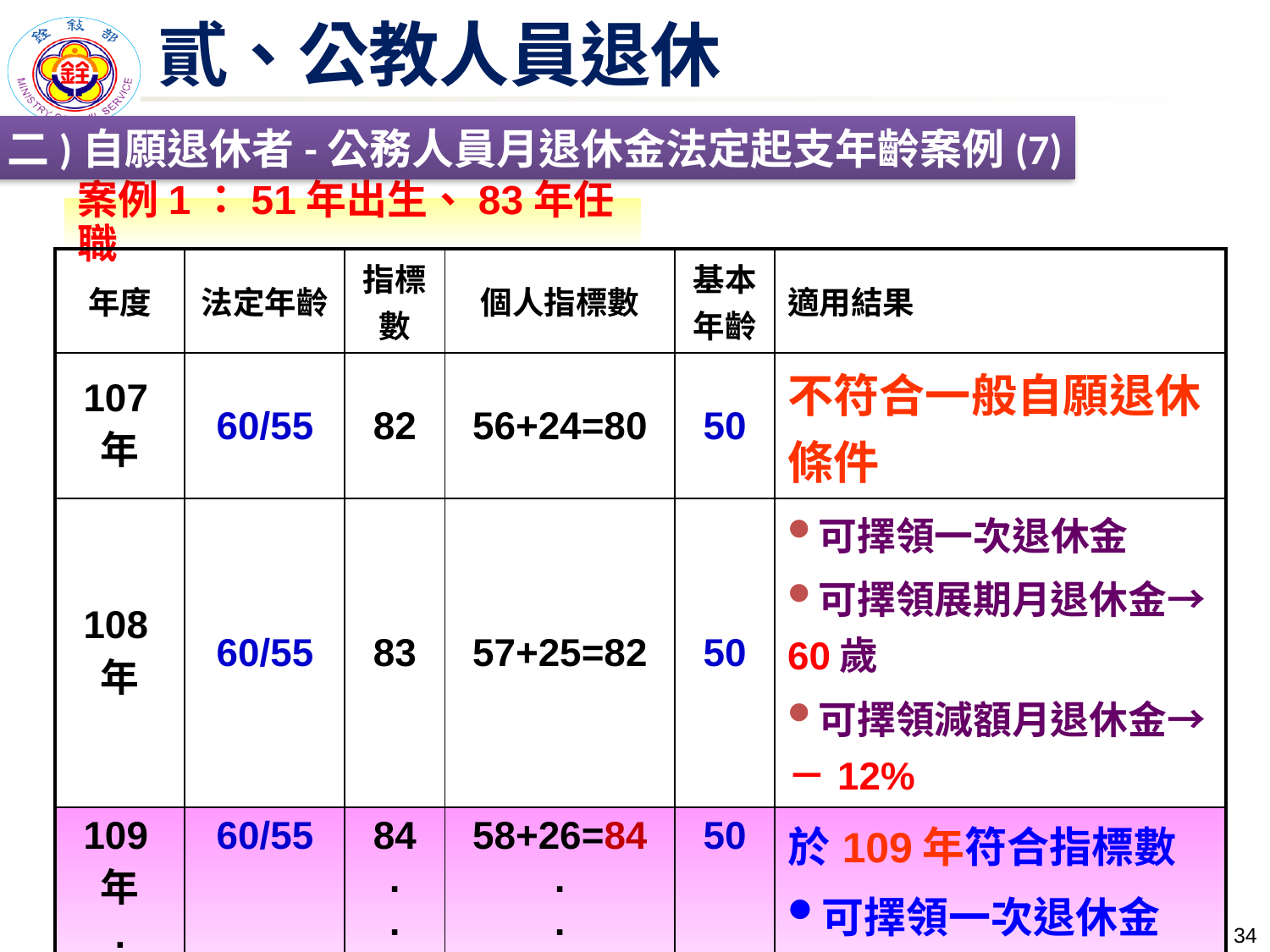

貳、公教人員退休
(二)自願退休者-公務人員月退休金法定起支年齡案例(7)
案例1：51年出生、83年任職
| 年度 | 法定年齡 | 指標數 | 個人指標數 | 基本年齡 | 適用結果 |
| --- | --- | --- | --- | --- | --- |
| 107年 | 60/55 | 82 | 56+24=80 | 50 | 不符合一般自願退休條件 |
| 108年 | 60/55 | 83 | 57+25=82 | 50 | 可擇領一次退休金 可擇領展期月退休金→60歲 可擇領減額月退休金→－12% |
| 109年 . . . | 60/55 | 84 . . . | 58+26=84 . . . | 50 | 於109年符合指標數 可擇領一次退休金 可擇領全額月退休金 |
34